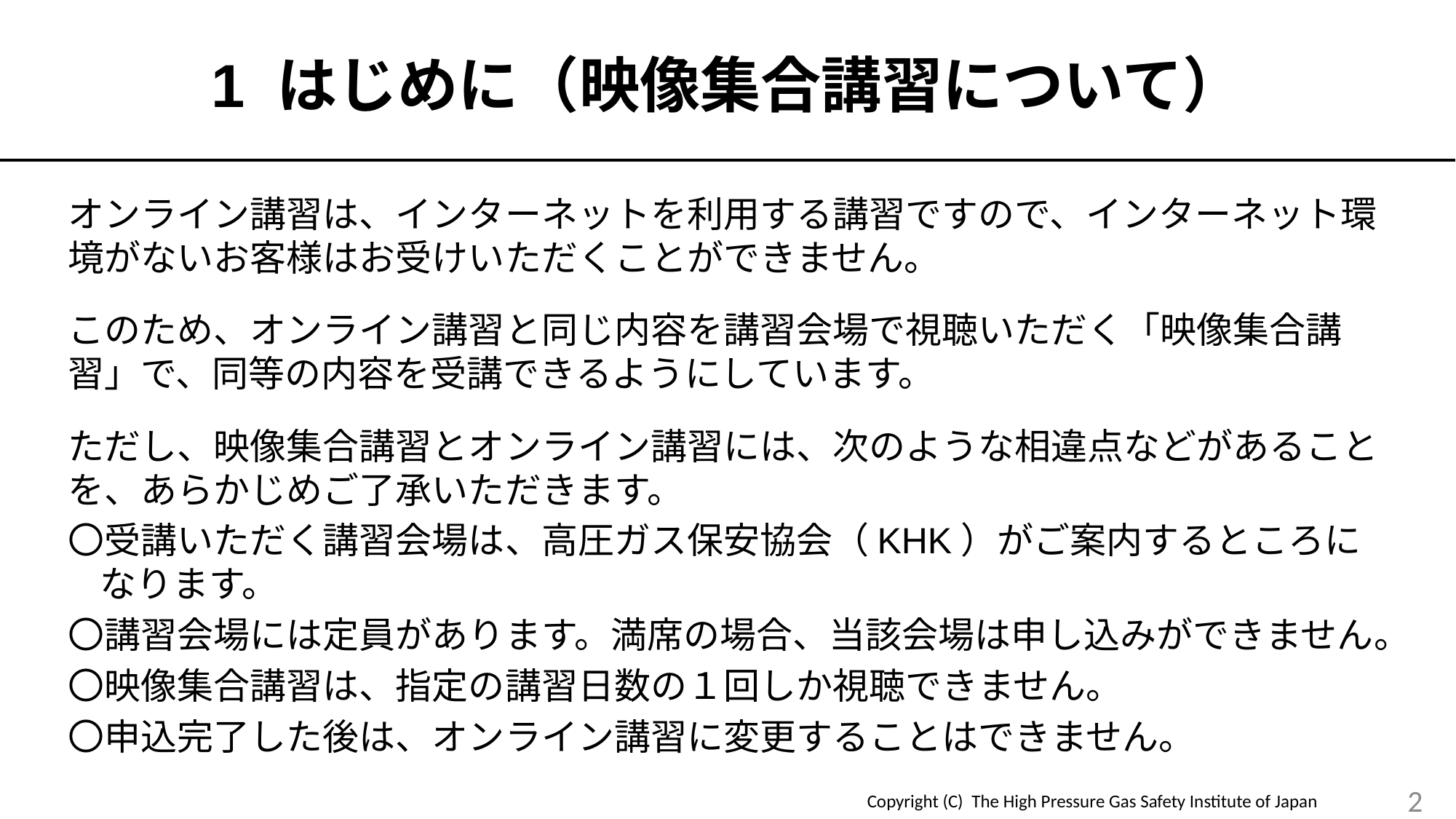

# 1 はじめに（映像集合講習について）
オンライン講習は、インターネットを利用する講習ですので、インターネット環境がないお客様はお受けいただくことができません。

このため、オンライン講習と同じ内容を講習会場で視聴いただく「映像集合講習」で、同等の内容を受講できるようにしています。

ただし、映像集合講習とオンライン講習には、次のような相違点などがあることを、あらかじめご了承いただきます。
〇受講いただく講習会場は、高圧ガス保安協会（KHK）がご案内するところになります。
〇講習会場には定員があります。満席の場合、当該会場は申し込みができません。
〇映像集合講習は、指定の講習日数の１回しか視聴できません。
〇申込完了した後は、オンライン講習に変更することはできません。
2